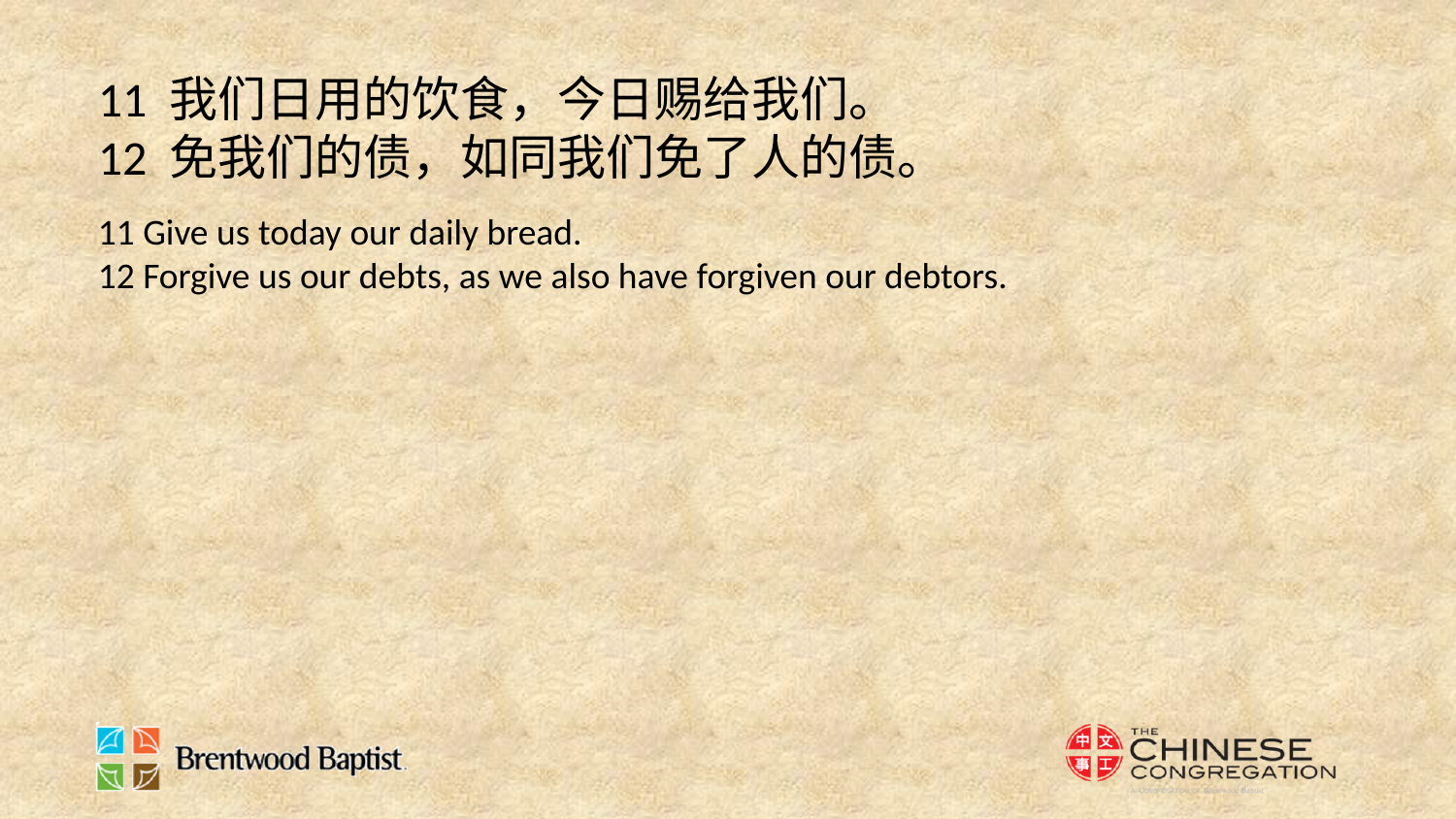

11 我们日用的饮食，今日赐给我们。
12 免我们的债，如同我们免了人的债。

11 Give us today our daily bread.
12 Forgive us our debts, as we also have forgiven our debtors.